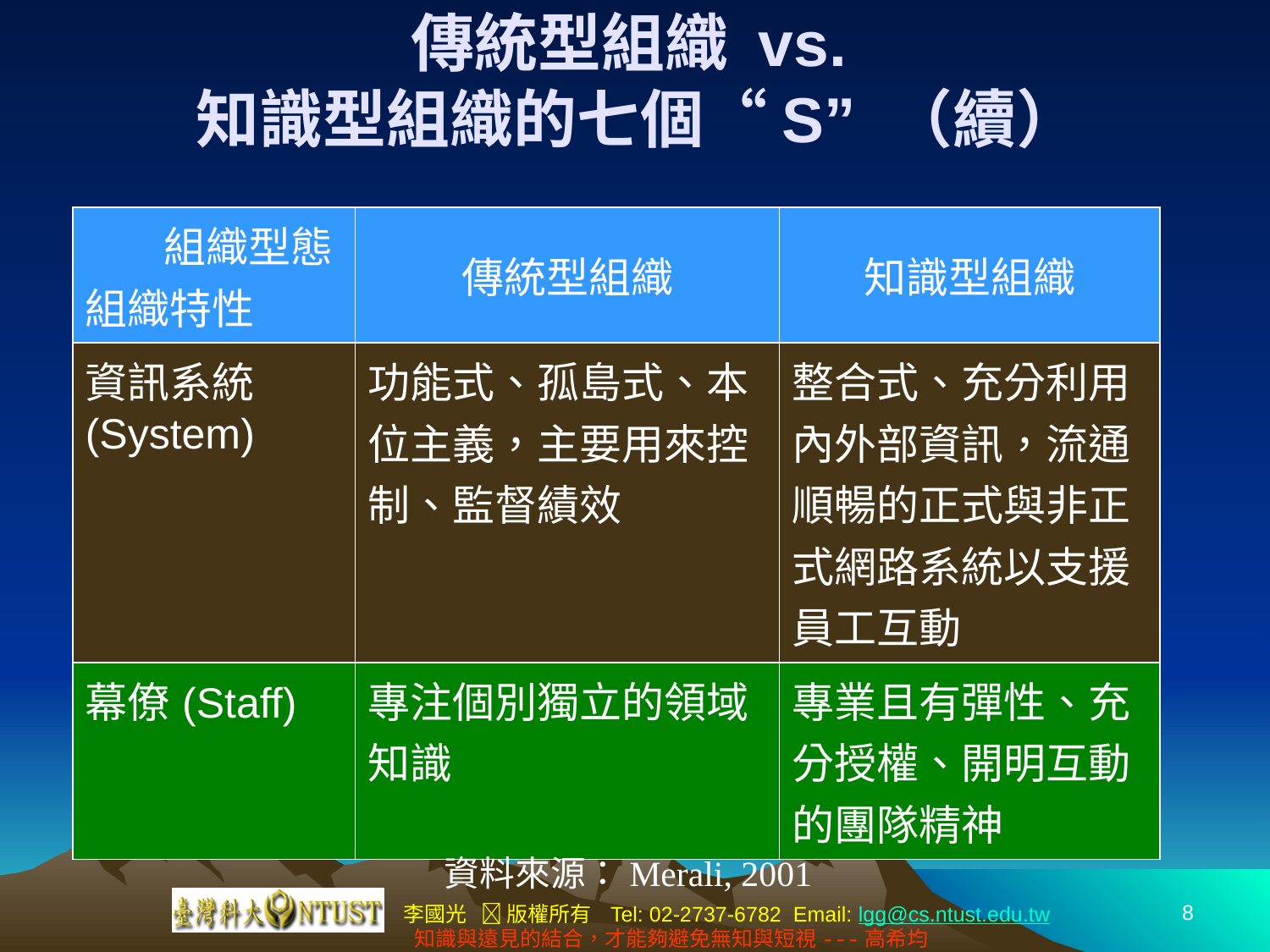

# 傳統型組織 vs. 知識型組織的七個“S” （續）
| 組織型態 組織特性 | 傳統型組織 | 知識型組織 |
| --- | --- | --- |
| 資訊系統(System) | 功能式、孤島式、本位主義，主要用來控制、監督績效 | 整合式、充分利用內外部資訊，流通順暢的正式與非正式網路系統以支援員工互動 |
| 幕僚(Staff) | 專注個別獨立的領域知識 | 專業且有彈性、充分授權、開明互動的團隊精神 |
資料來源：Merali, 2001
8